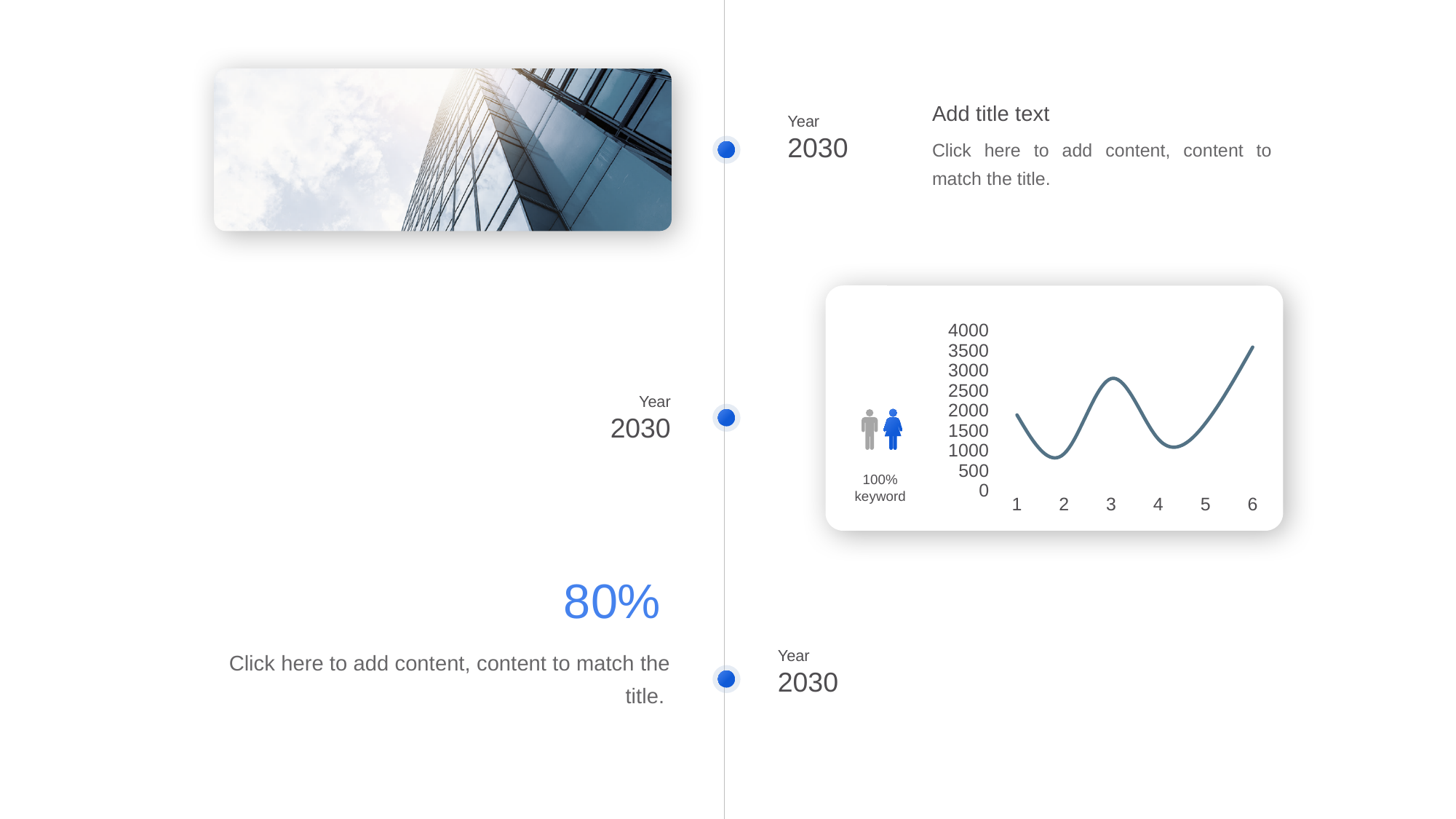

Add title text
Year
2030
Click here to add content, content to match the title.

### Chart

| Category | 系列 1 |
|---|---|
| 1 | 1895.0 |
| 2 | 926.0 |
| 3 | 2805.0 |
| 4 | 1290.0 |
| 5 | 1690.0 |
| 6 | 3590.0 |

100%
keyword
Year
2030

80%
Click here to add content, content to match the title.
Year
2030